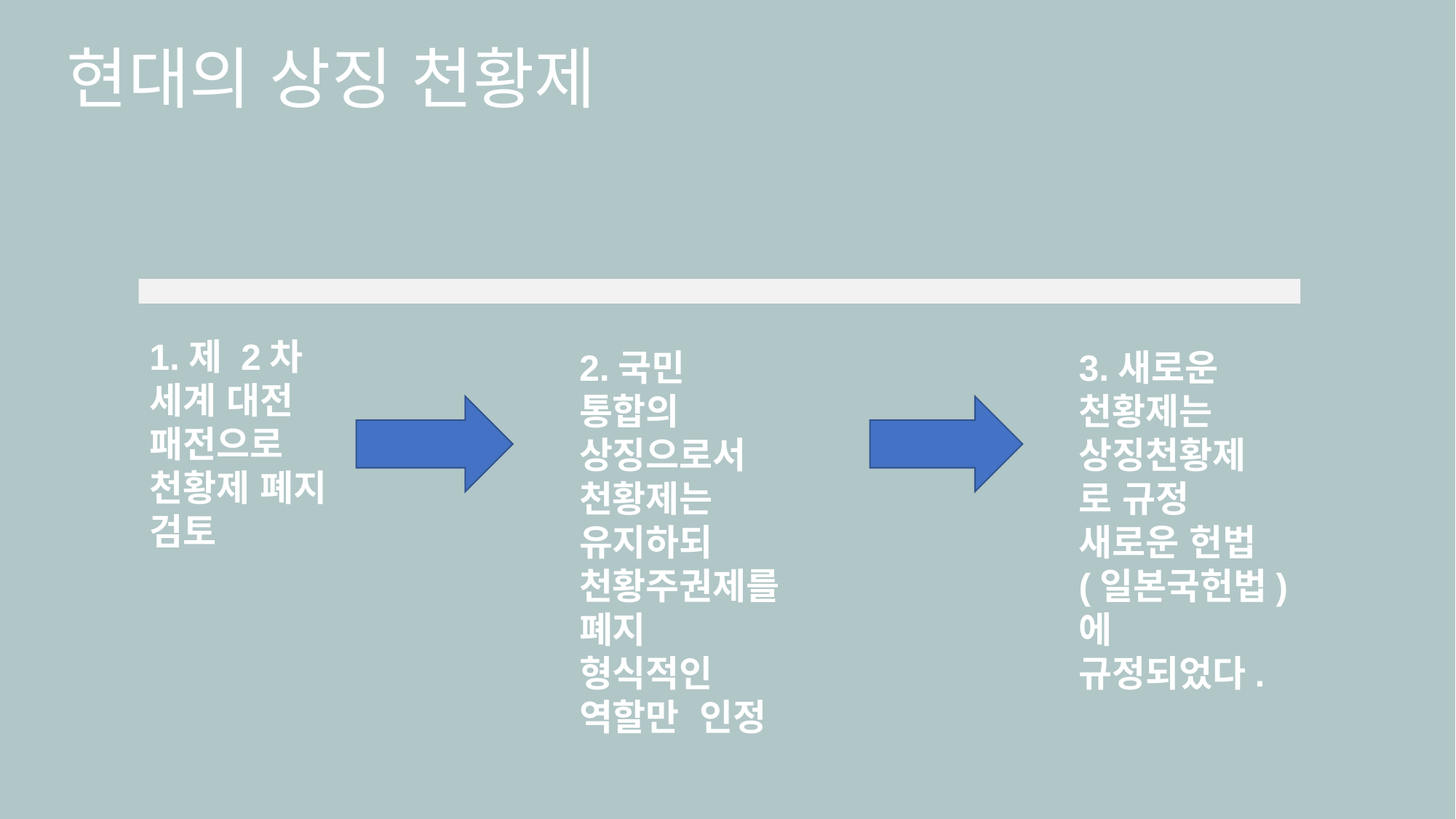

현대의 상징 천황제

1.제 2차 세계 대전 패전으로
천황제 폐지 검토
2.국민 통합의 상징으로서 천황제는 유지하되 천황주권제를 폐지 형식적인 역할만  인정
3.새로운 천황제는 상징천황제 로 규정
새로운 헌법(일본국헌법)에 규정되었다.